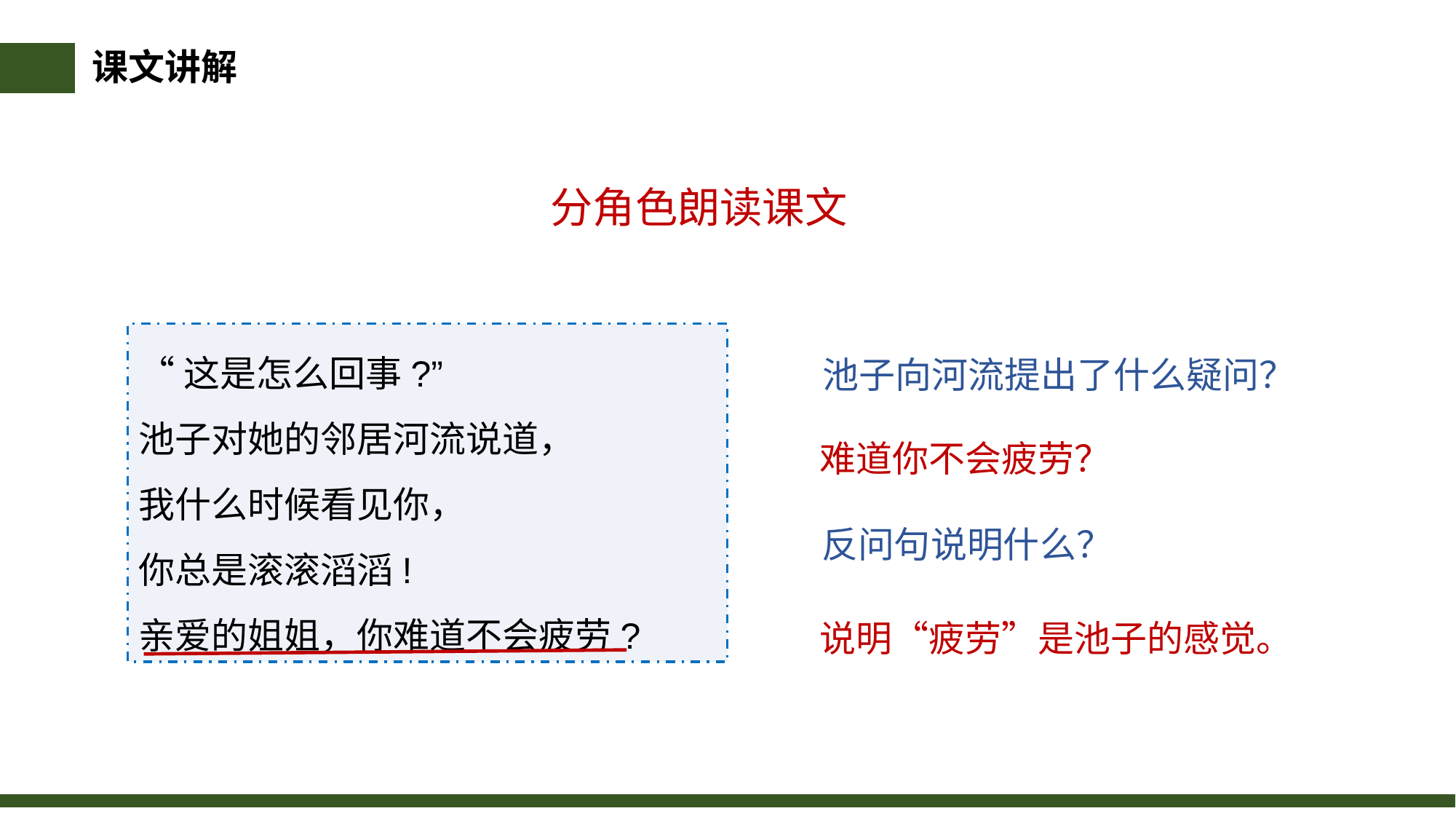

课文讲解
       分角色朗读课文
“这是怎么回事?”
池子对她的邻居河流说道，
我什么时候看见你，
你总是滚滚滔滔!
亲爱的姐姐，你难道不会疲劳?
池子向河流提出了什么疑问？
难道你不会疲劳？
反问句说明什么？
说明“疲劳”是池子的感觉。